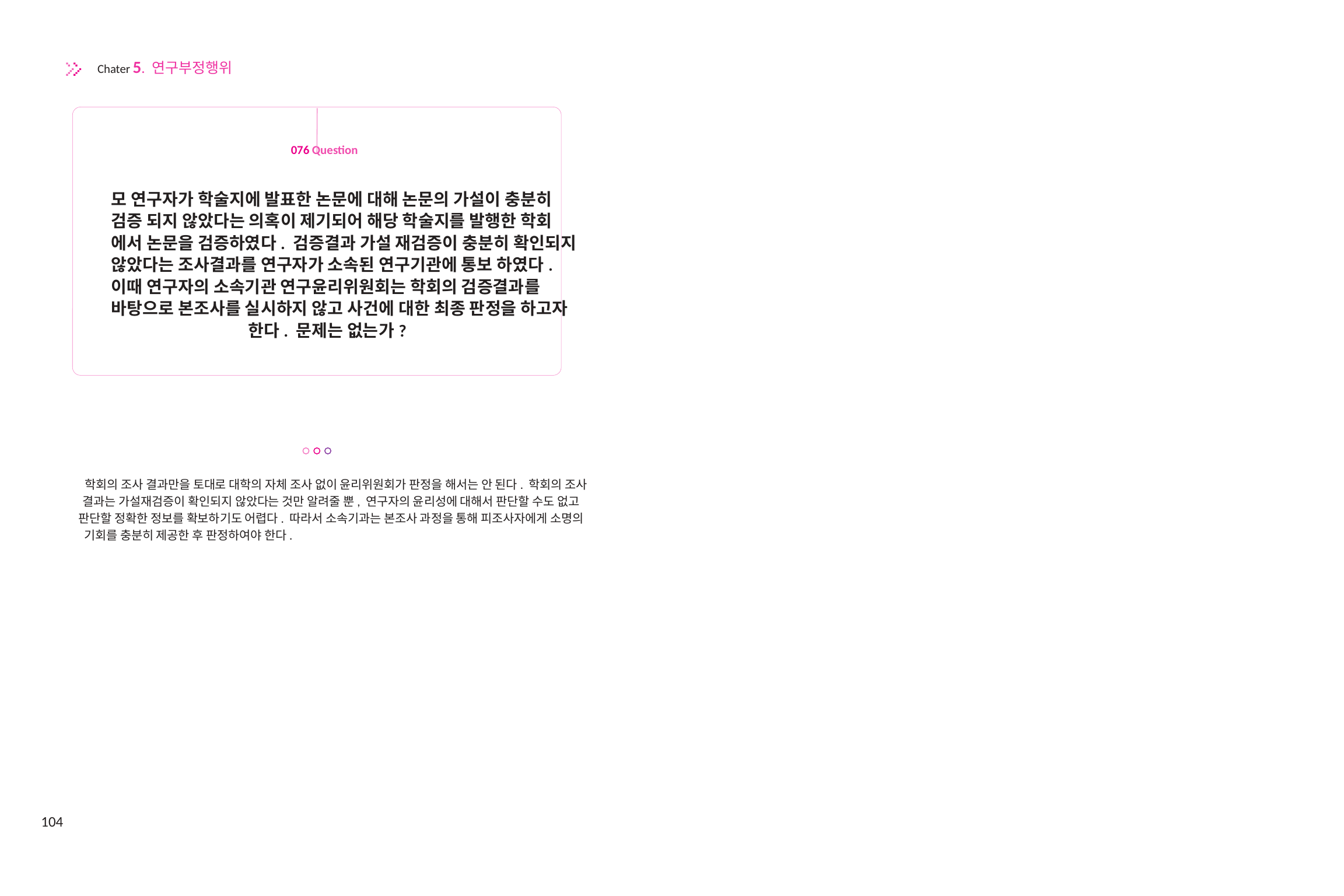

Chater 5. 연구부정행위

076 Question

모 연구자가 학술지에 발표한 논문에 대해 논문의 가설이 충분히
검증 되지 않았다는 의혹이 제기되어 해당 학술지를 발행한 학회
에서 논문을 검증하였다. 검증결과 가설 재검증이 충분히 확인되지
않았다는 조사결과를 연구자가 소속된 연구기관에 통보 하였다.
이때 연구자의 소속기관 연구윤리위원회는 학회의 검증결과를
바탕으로 본조사를 실시하지 않고 사건에 대한 최종 판정을 하고자
한다. 문제는 없는가?

학회의 조사 결과만을 토대로 대학의 자체 조사 없이 윤리위원회가 판정을 해서는 안 된다. 학회의 조사
결과는 가설재검증이 확인되지 않았다는 것만 알려줄 뿐, 연구자의 윤리성에 대해서 판단할 수도 없고
판단할 정확한 정보를 확보하기도 어렵다. 따라서 소속기과는 본조사 과정을 통해 피조사자에게 소명의
기회를 충분히 제공한 후 판정하여야 한다.
104